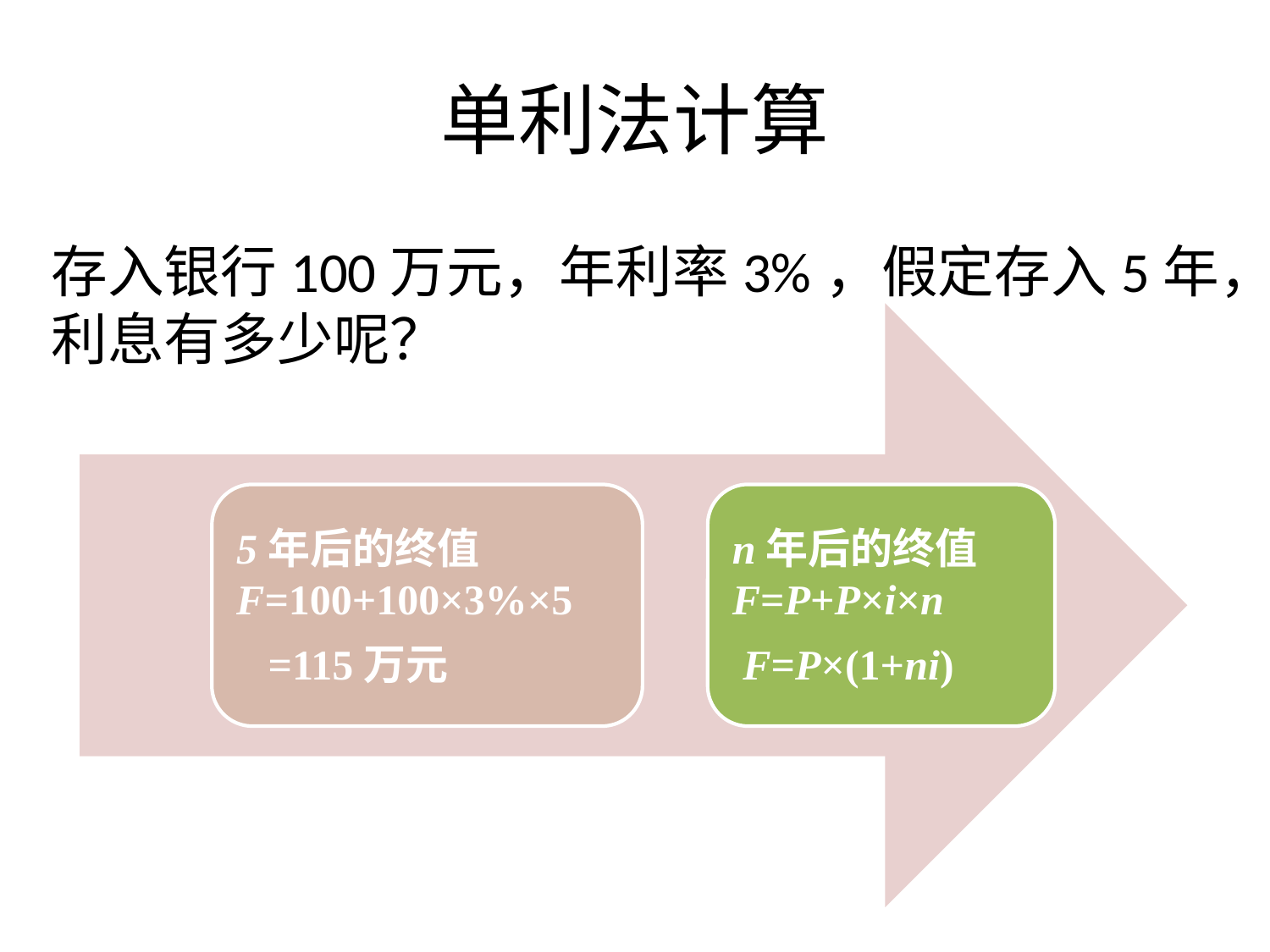

# 单利法计算
存入银行100万元，年利率3%，假定存入5年，利息有多少呢？
5年后的终值F=100+100×3%×5
   =115万元
n年后的终值F=P+P×i×n
 F=P×(1+ni)